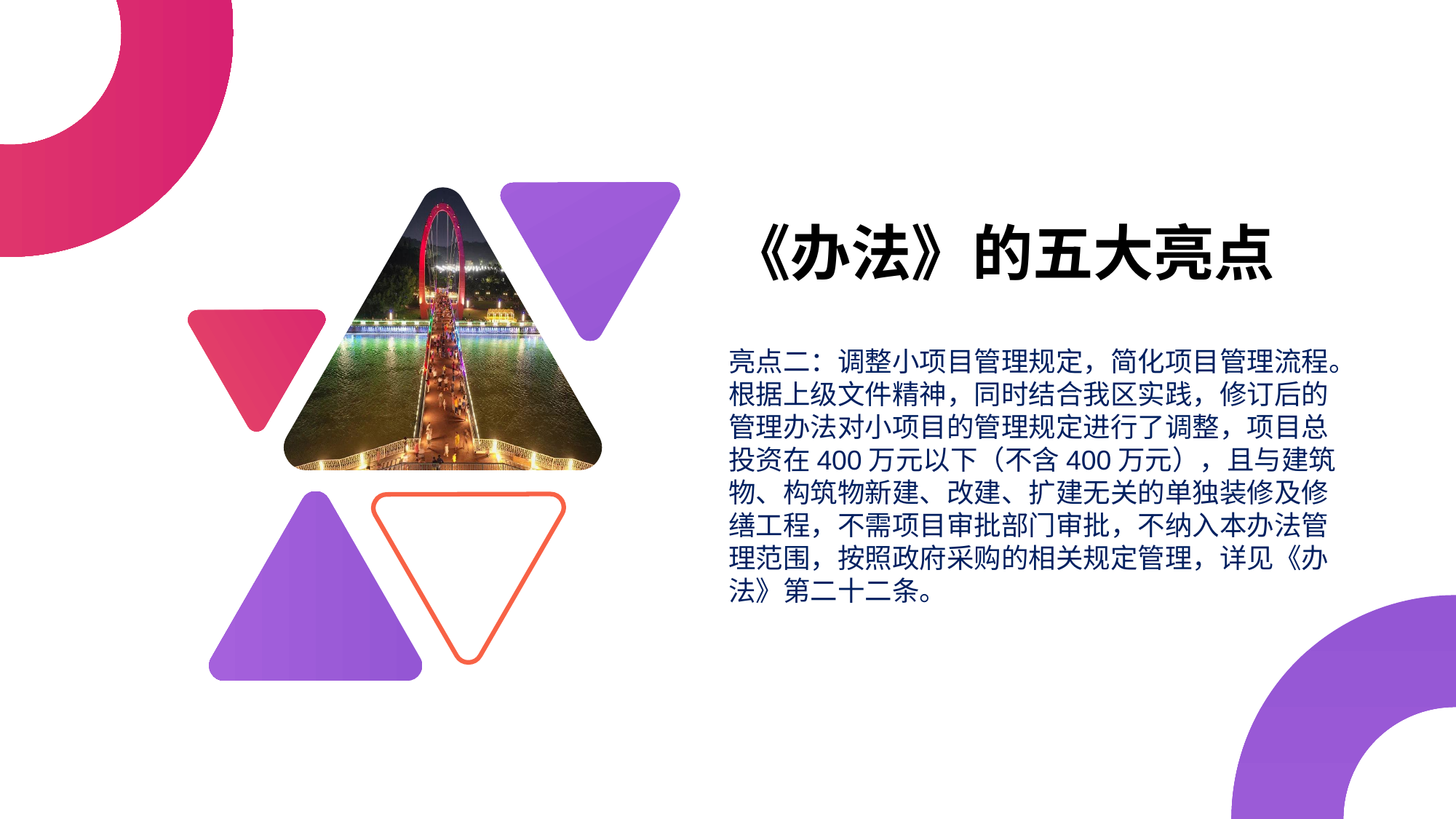

《办法》的五大亮点

亮点二：调整小项目管理规定，简化项目管理流程。
根据上级文件精神，同时结合我区实践，修订后的管理办法对小项目的管理规定进行了调整，项目总投资在400万元以下（不含400万元），且与建筑物、构筑物新建、改建、扩建无关的单独装修及修缮工程，不需项目审批部门审批，不纳入本办法管理范围，按照政府采购的相关规定管理，详见《办法》第二十二条。